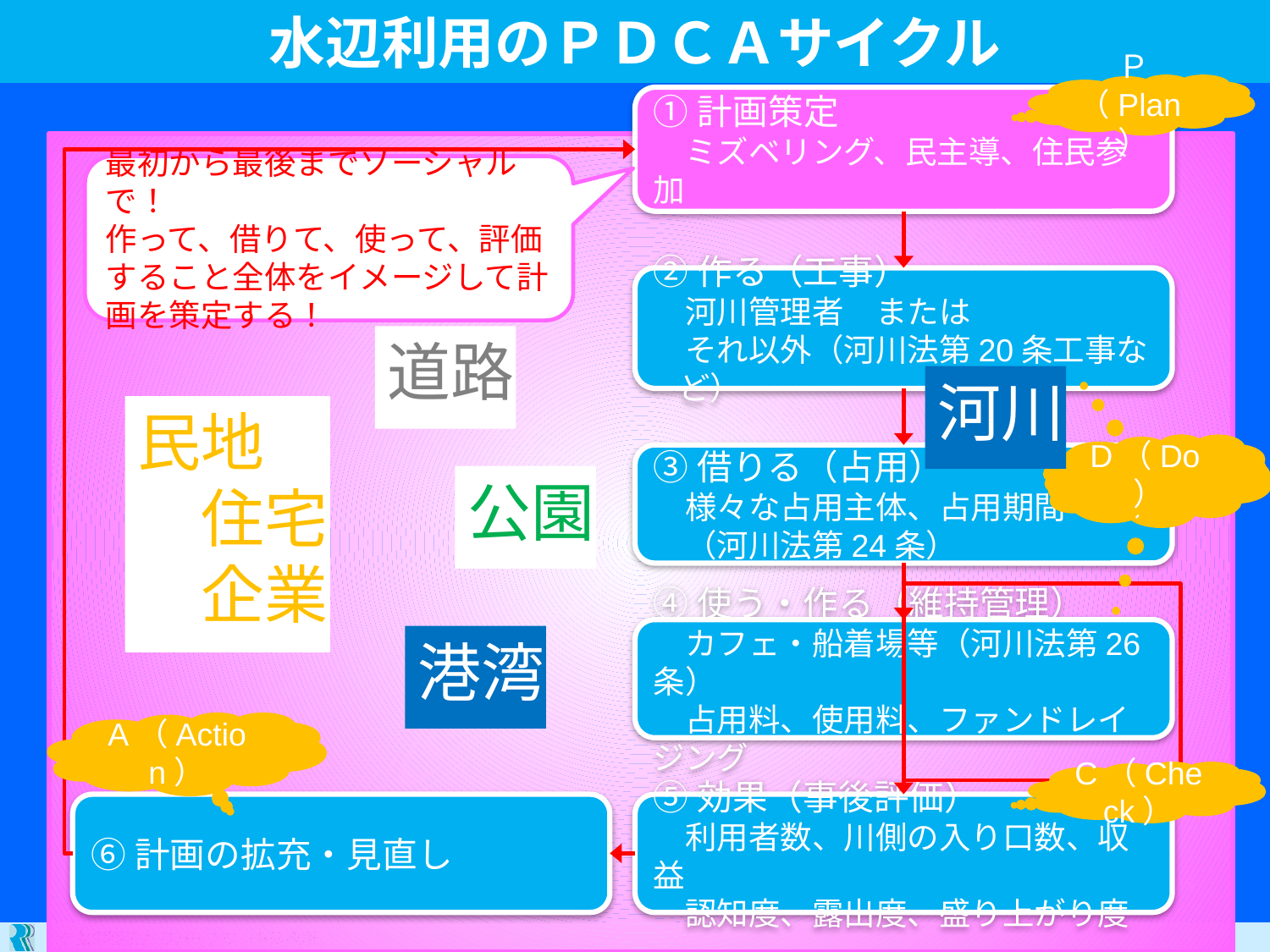

水辺利用のＰＤＣＡサイクル
Ｐ（Plan）
①計画策定
　ミズベリング、民主導、住民参加

最初から最後までソーシャルで！
作って、借りて、使って、評価すること全体をイメージして計画を策定する！
②作る（工事）
　河川管理者　または
　それ以外（河川法第20条工事など）
道路
河川
民地
　住宅
　企業
D（Do）
③借りる（占用）
　様々な占用主体、占用期間
　（河川法第24条）
D（Do）
公園
港湾
④使う・作る（維持管理）
　カフェ・船着場等（河川法第26条）
　占用料、使用料、ファンドレイジング
A（Action）
C（Check）
⑥計画の拡充・見直し
⑤効果（事後評価）
　利用者数、川側の入り口数、収益
　認知度、露出度、盛り上がり度
35